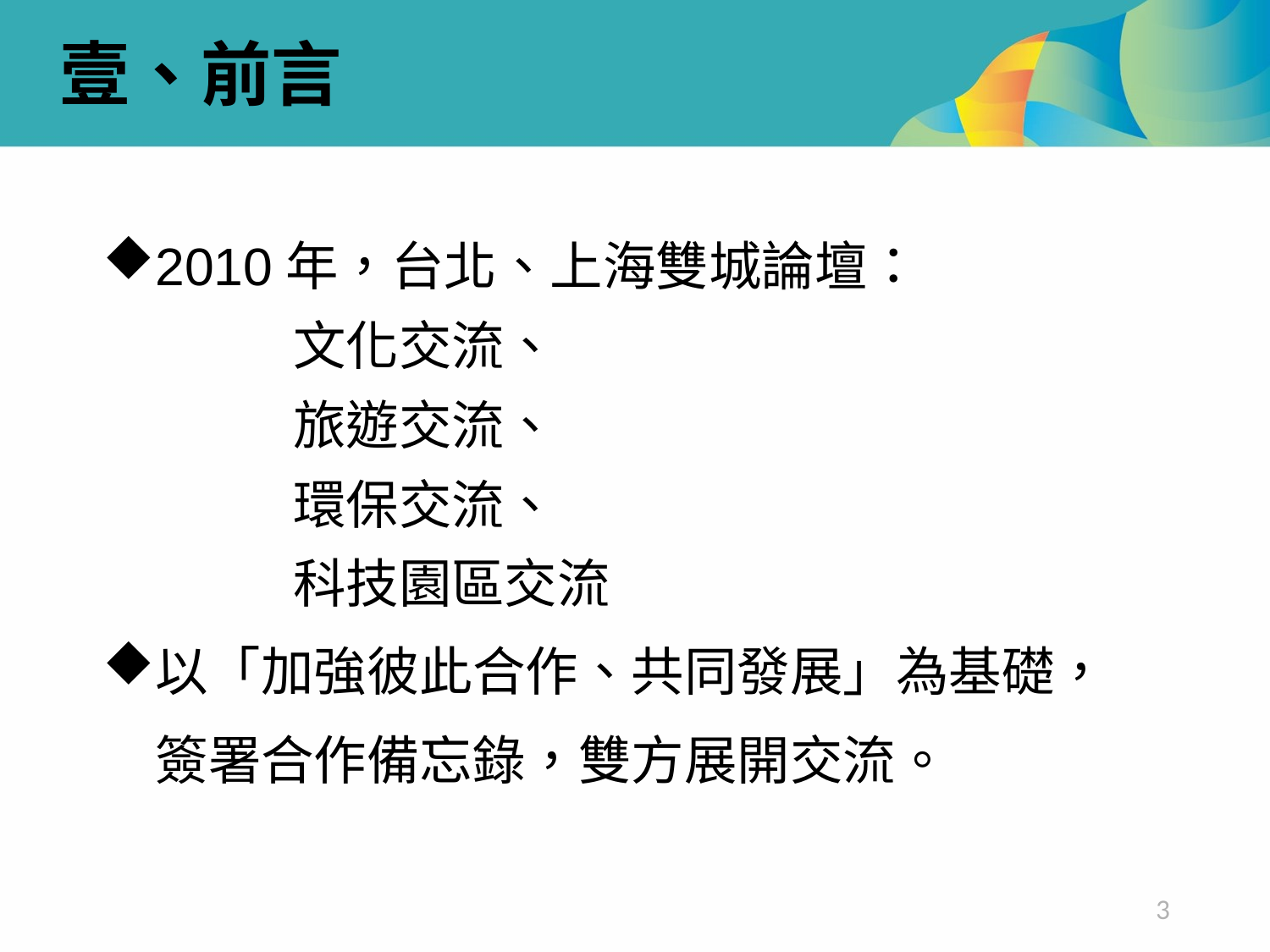

壹、前言
2010年，台北、上海雙城論壇：
	文化交流、
	旅遊交流、
	環保交流、
	科技園區交流
以「加強彼此合作、共同發展」為基礎，
　簽署合作備忘錄，雙方展開交流。
3